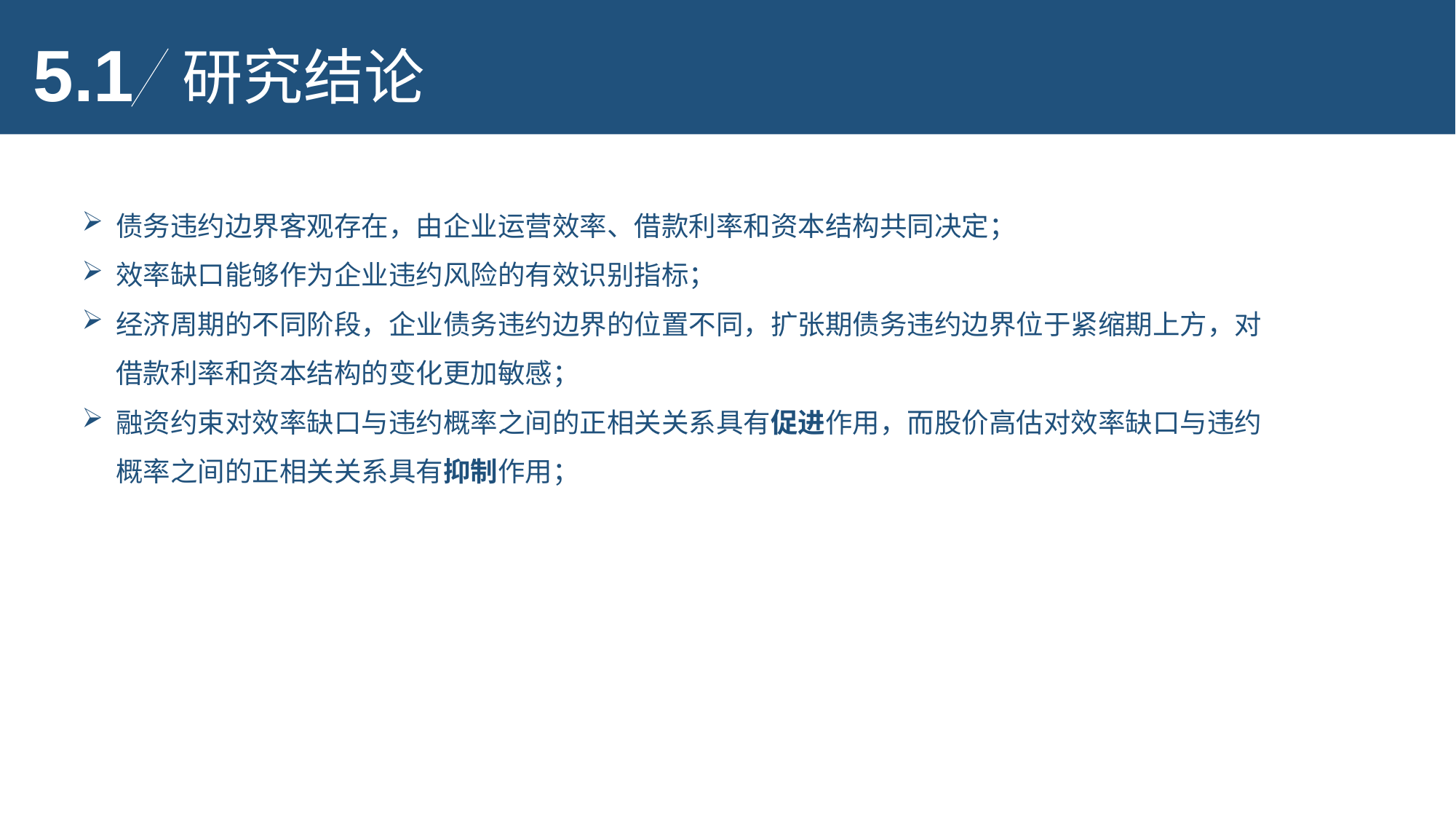

5.1
研究结论
债务违约边界客观存在，由企业运营效率、借款利率和资本结构共同决定；
效率缺口能够作为企业违约风险的有效识别指标；
经济周期的不同阶段，企业债务违约边界的位置不同，扩张期债务违约边界位于紧缩期上方，对借款利率和资本结构的变化更加敏感；
融资约束对效率缺口与违约概率之间的正相关关系具有促进作用，而股价高估对效率缺口与违约概率之间的正相关关系具有抑制作用；